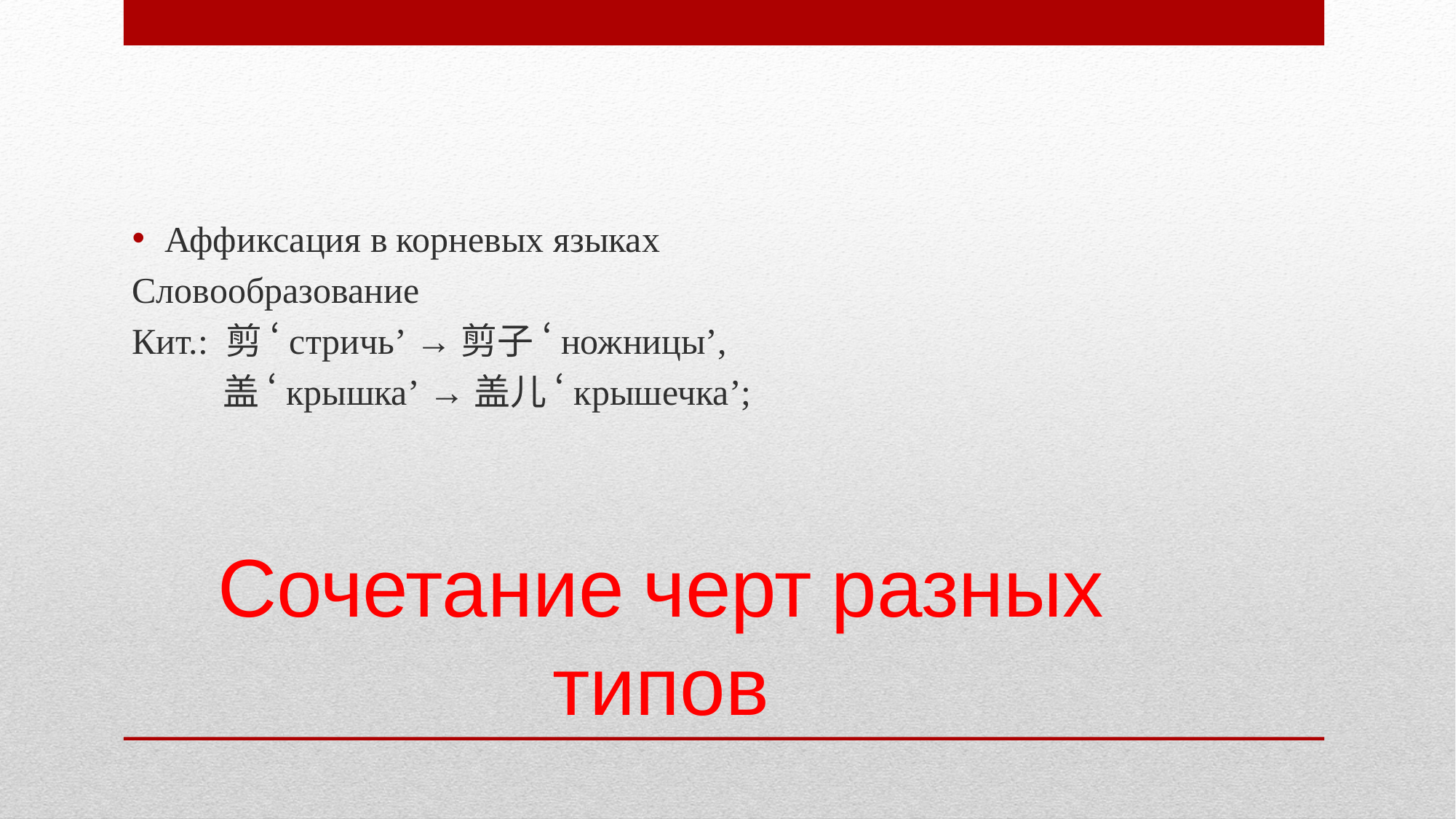

Аффиксация в корневых языках
Словообразование
Кит.: 剪 ‘стричь’ →剪子 ‘ножницы’,
          盖 ‘крышка’ →盖儿 ‘крышечка’;
# Сочетание черт разных типов